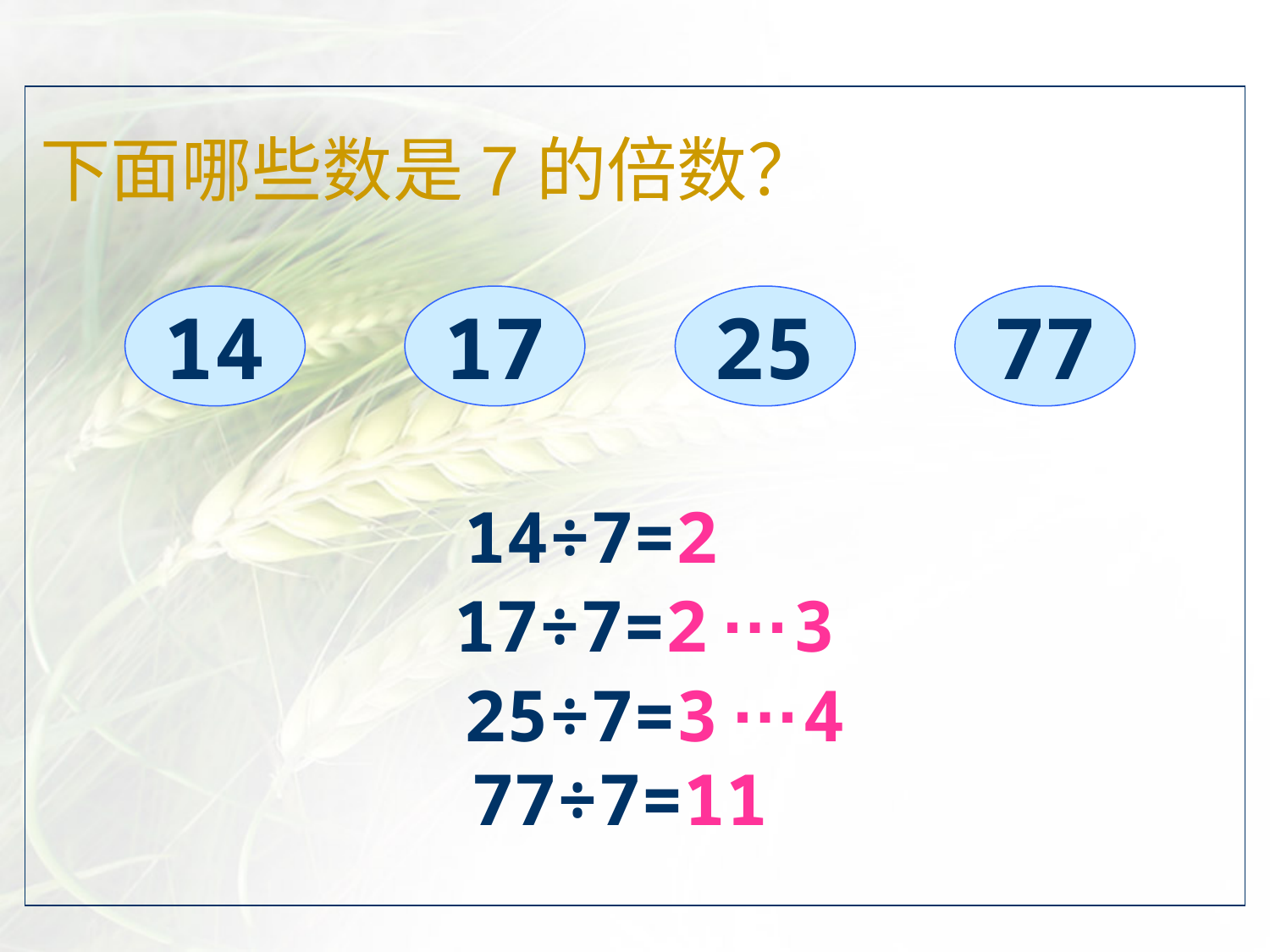

下面哪些数是7的倍数？
14
17
25
77
14÷7=2
…
17÷7=2  3
…
25÷7=3  4
77÷7=11